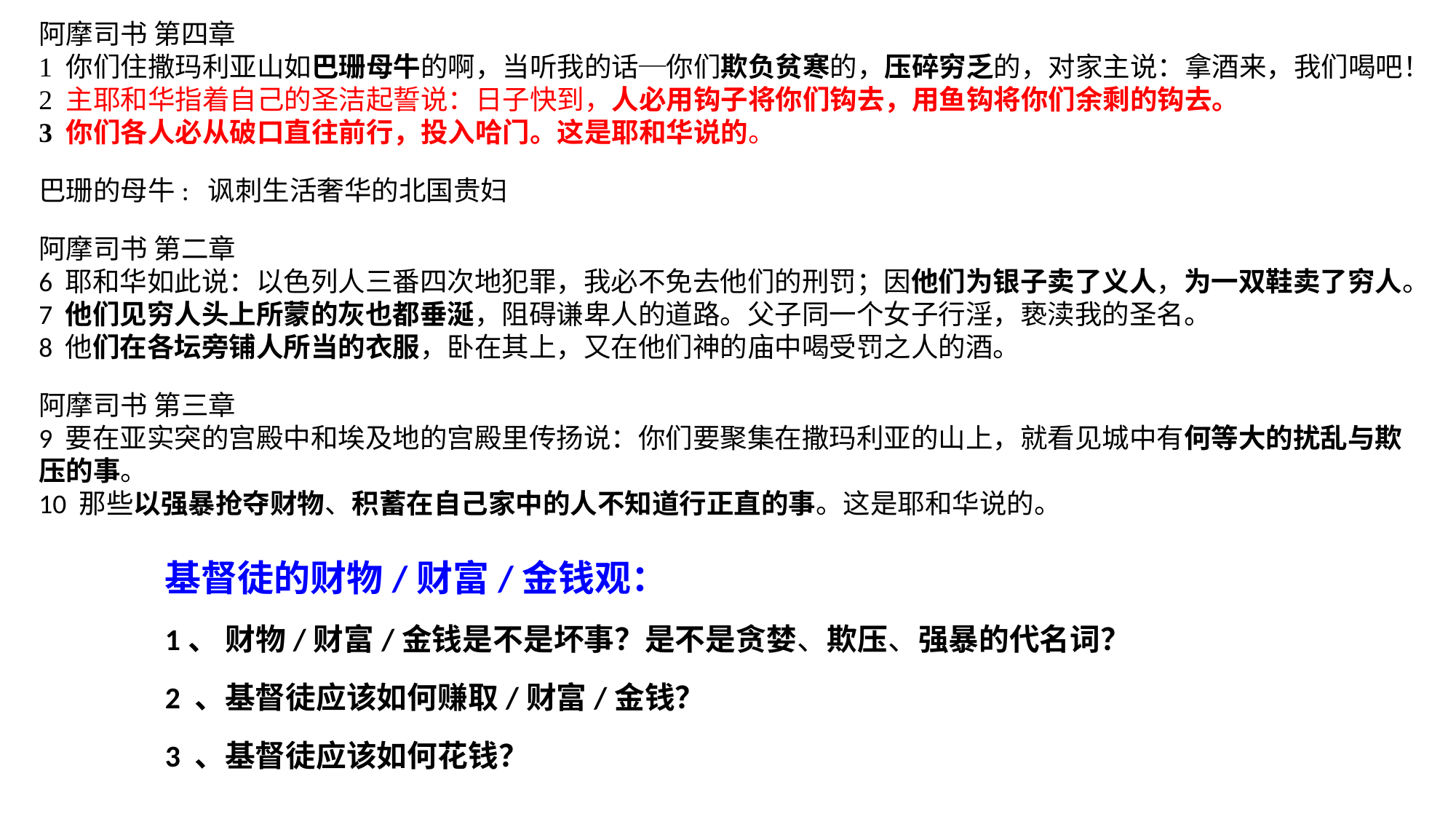

阿摩司书 第四章
1 你们住撒玛利亚山如巴珊母牛的啊，当听我的话─你们欺负贫寒的，压碎穷乏的，对家主说：拿酒来，我们喝吧！
2 主耶和华指着自己的圣洁起誓说：日子快到，人必用钩子将你们钩去，用鱼钩将你们余剩的钩去。
3 你们各人必从破口直往前行，投入哈门。这是耶和华说的。

巴珊的母牛:  讽刺生活奢华的北国贵妇

阿摩司书 第二章
6 耶和华如此说：以色列人三番四次地犯罪，我必不免去他们的刑罚；因他们为银子卖了义人，为一双鞋卖了穷人。
7 他们见穷人头上所蒙的灰也都垂涎，阻碍谦卑人的道路。父子同一个女子行淫，亵渎我的圣名。
8 他们在各坛旁铺人所当的衣服，卧在其上，又在他们神的庙中喝受罚之人的酒。

阿摩司书 第三章
9 要在亚实突的宫殿中和埃及地的宫殿里传扬说：你们要聚集在撒玛利亚的山上，就看见城中有何等大的扰乱与欺压的事。
10 那些以强暴抢夺财物、积蓄在自己家中的人不知道行正直的事。这是耶和华说的。
基督徒的财物/财富/金钱观：

1、 财物/财富/金钱是不是坏事？是不是贪婪、欺压、强暴的代名词？

2 、基督徒应该如何赚取/财富/金钱？

3 、基督徒应该如何花钱？